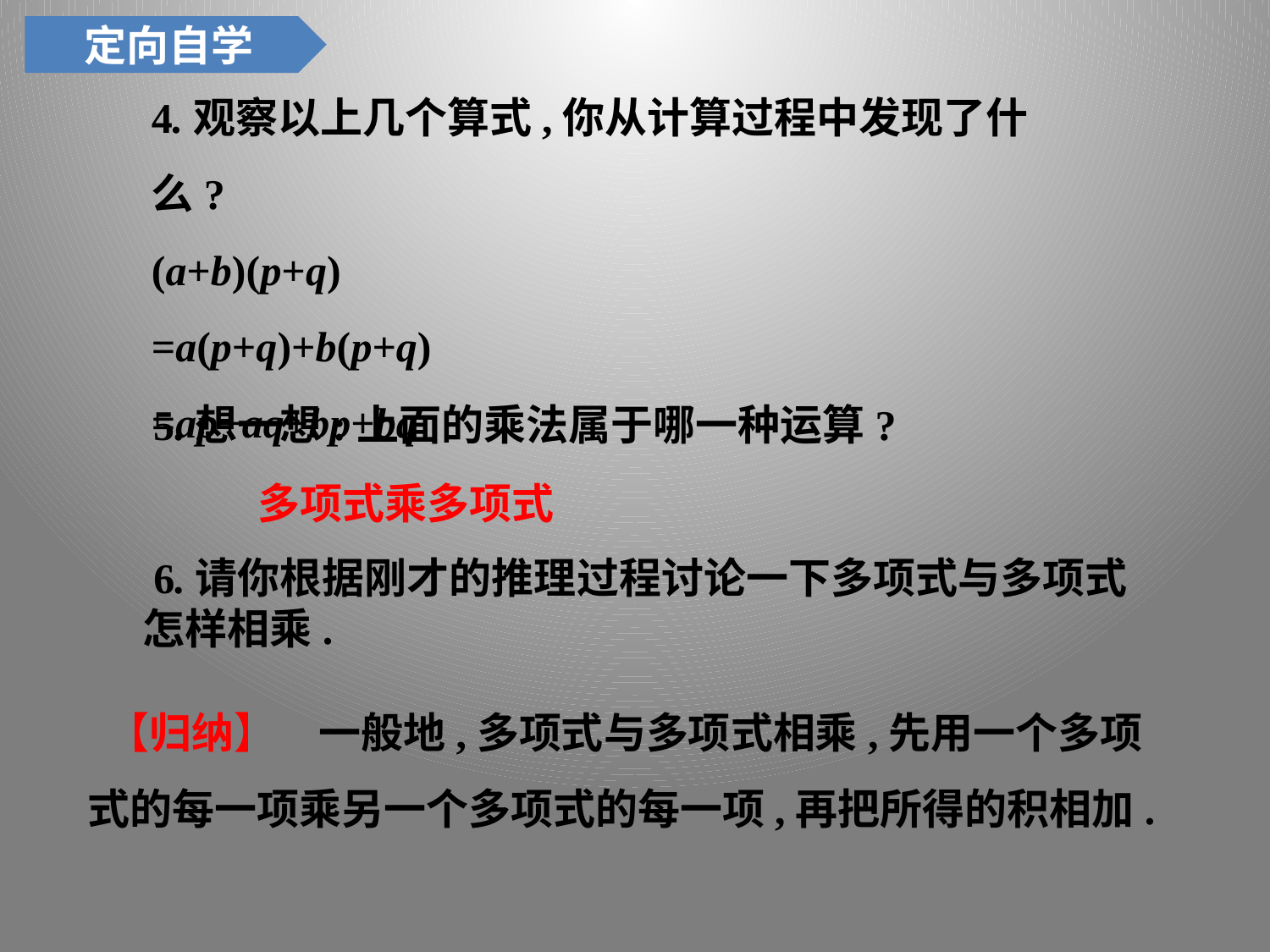

定向自学
4.观察以上几个算式,你从计算过程中发现了什么?
(a+b)(p+q)
=a(p+q)+b(p+q)
=ap+aq+bp+bq
 5.想一想:上面的乘法属于哪一种运算?
多项式乘多项式
 6.请你根据刚才的推理过程讨论一下多项式与多项式怎样相乘.
 【归纳】　一般地,多项式与多项式相乘,先用一个多项式的每一项乘另一个多项式的每一项,再把所得的积相加.